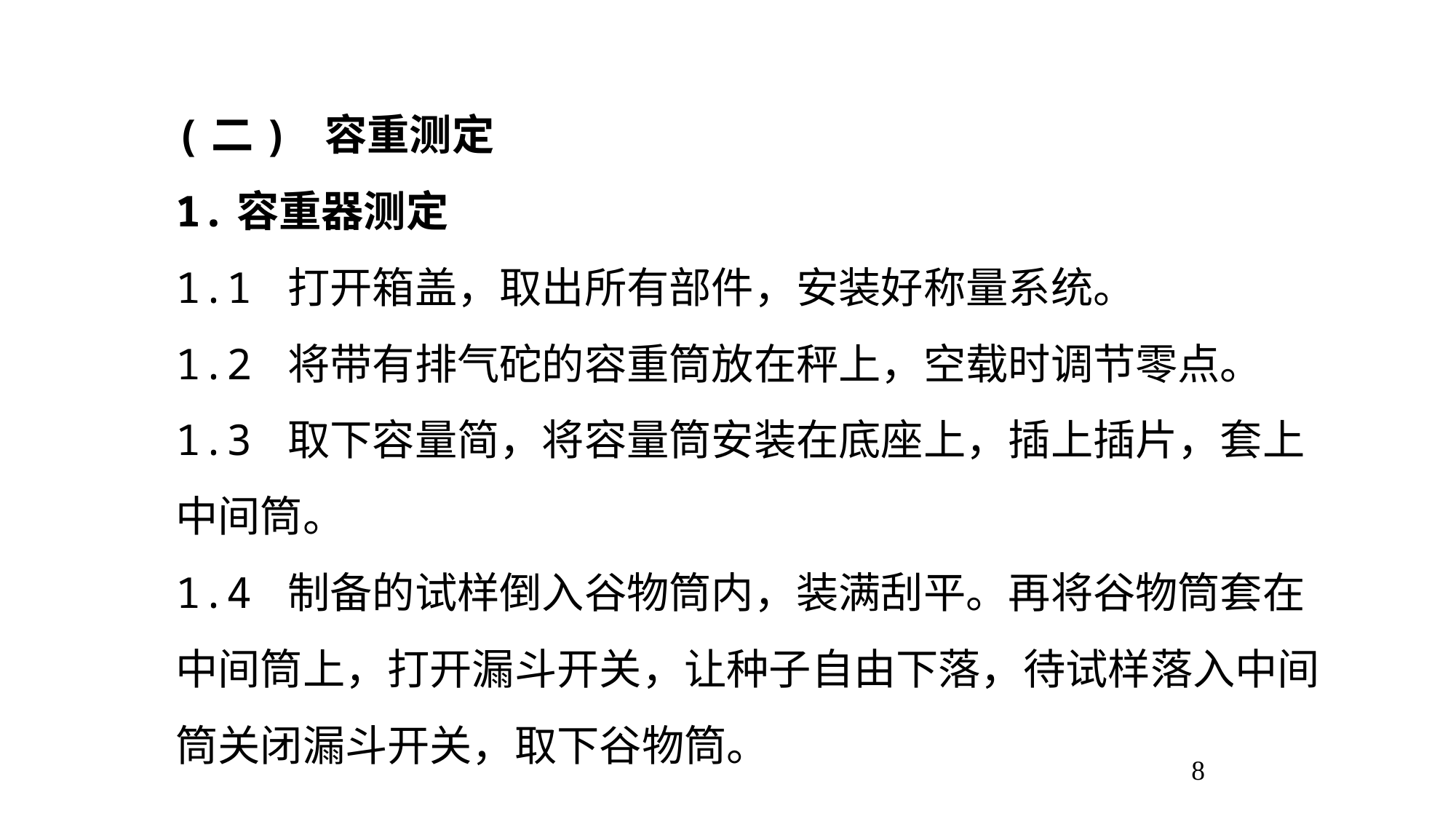

(二) 容重测定
1.容重器测定
1.1 打开箱盖，取出所有部件，安装好称量系统。
1.2 将带有排气砣的容重筒放在秤上，空载时调节零点。
1.3 取下容量简，将容量筒安装在底座上，插上插片，套上中间筒。
1.4 制备的试样倒入谷物筒内，装满刮平。再将谷物筒套在中间筒上，打开漏斗开关，让种子自由下落，待试样落入中间筒关闭漏斗开关，取下谷物筒。
8